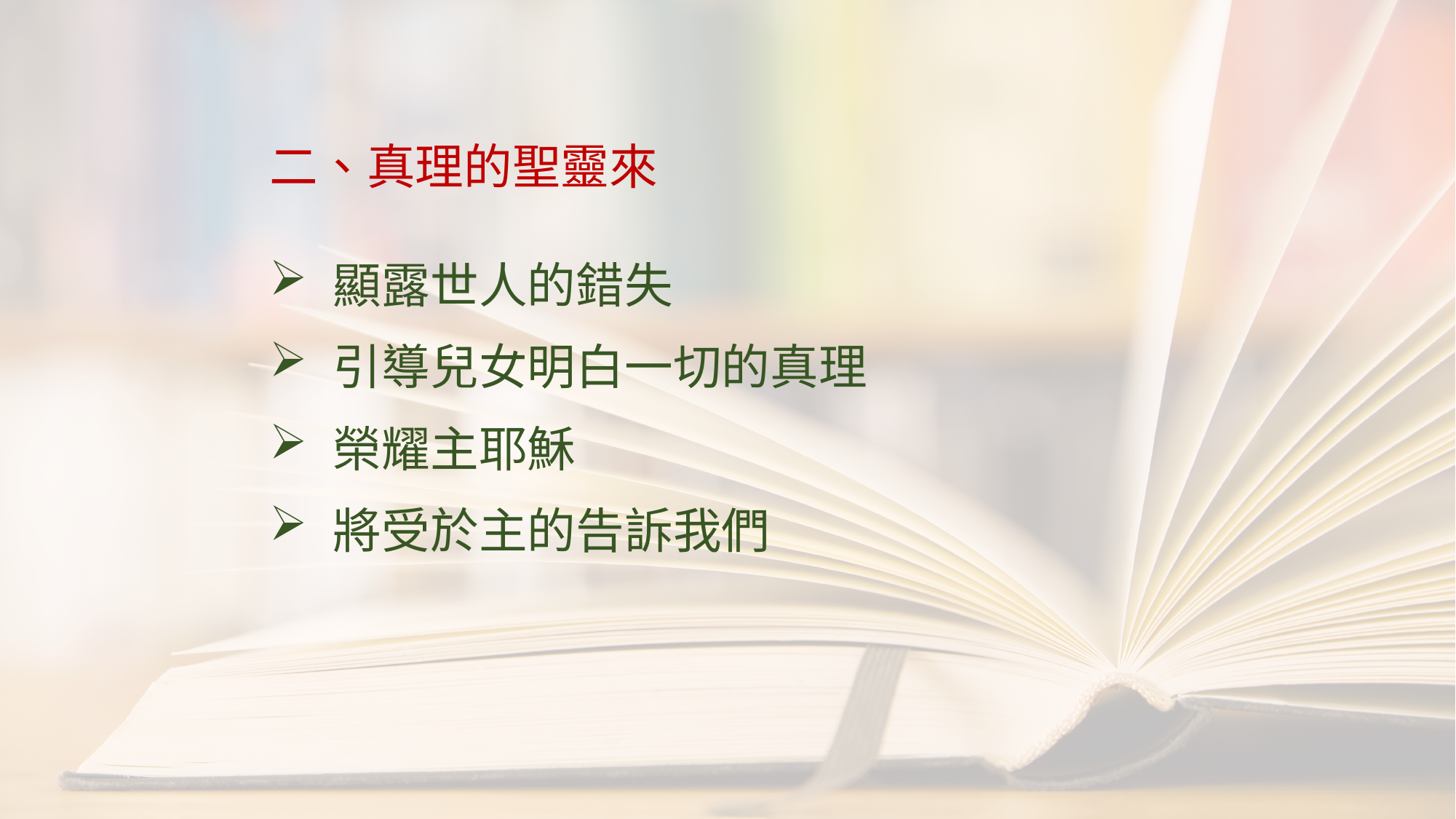

二、真理的聖靈來

 顯露世人的錯失
 引導兒女明白一切的真理
 榮耀主耶穌
 將受於主的告訴我們